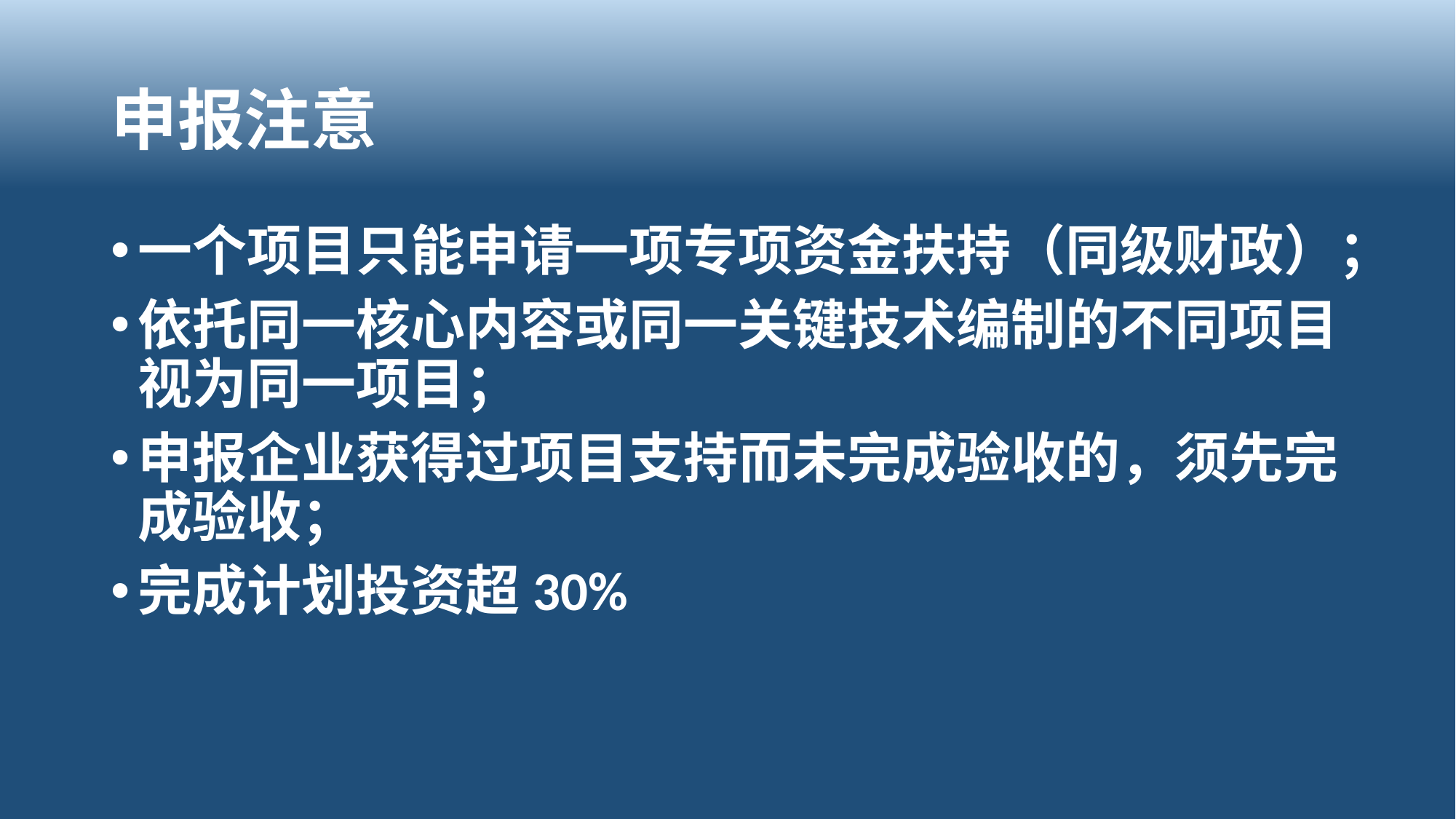

# 申报注意
一个项目只能申请一项专项资金扶持（同级财政）；
依托同一核心内容或同一关键技术编制的不同项目视为同一项目；
申报企业获得过项目支持而未完成验收的，须先完成验收；
完成计划投资超30%